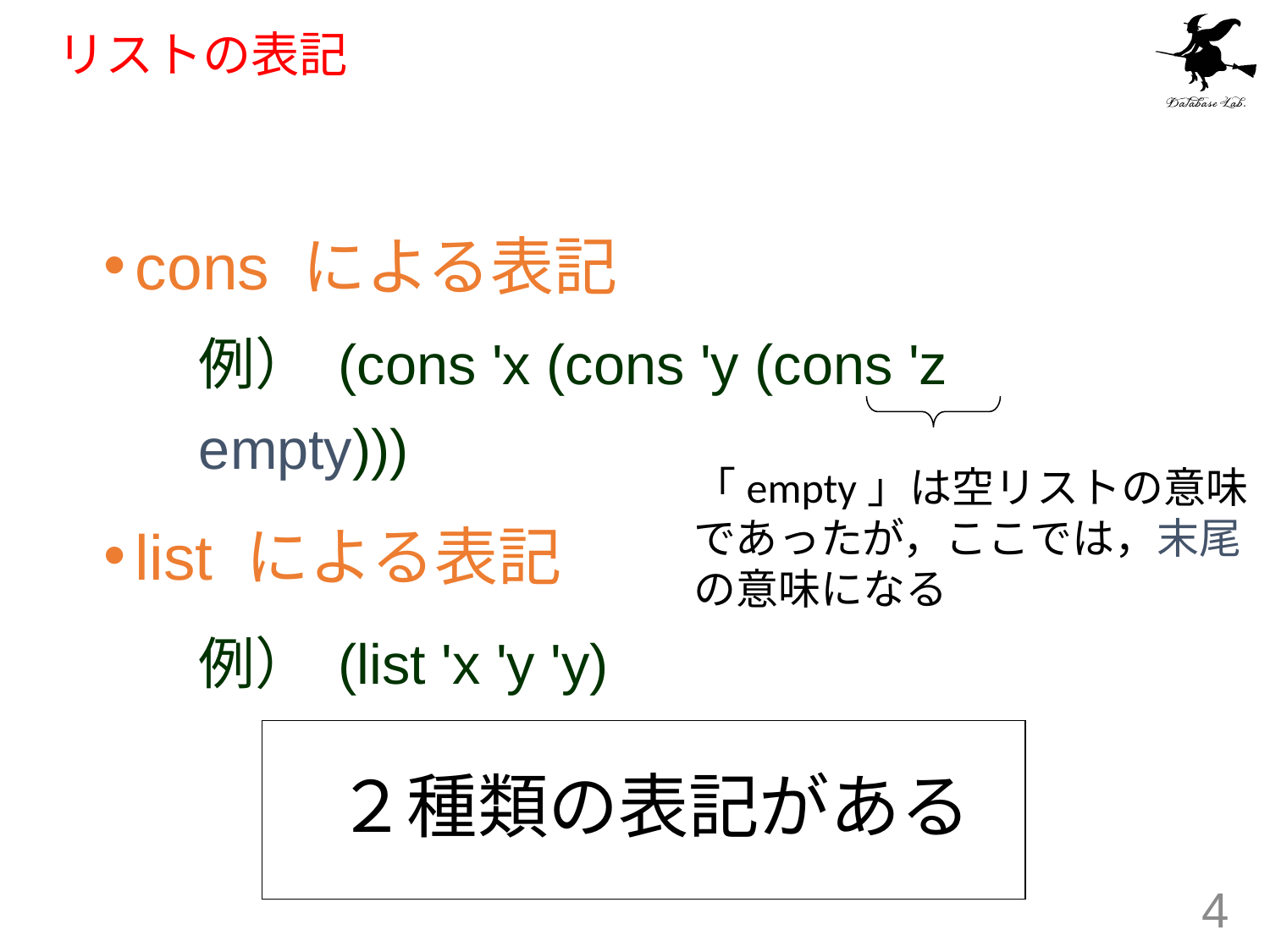

# リストの表記
cons による表記
	例） (cons 'x (cons 'y (cons 'z empty)))
list による表記
	例） (list 'x 'y 'y)

「empty」は空リストの意味
であったが，ここでは，末尾
の意味になる

２種類の表記がある
4